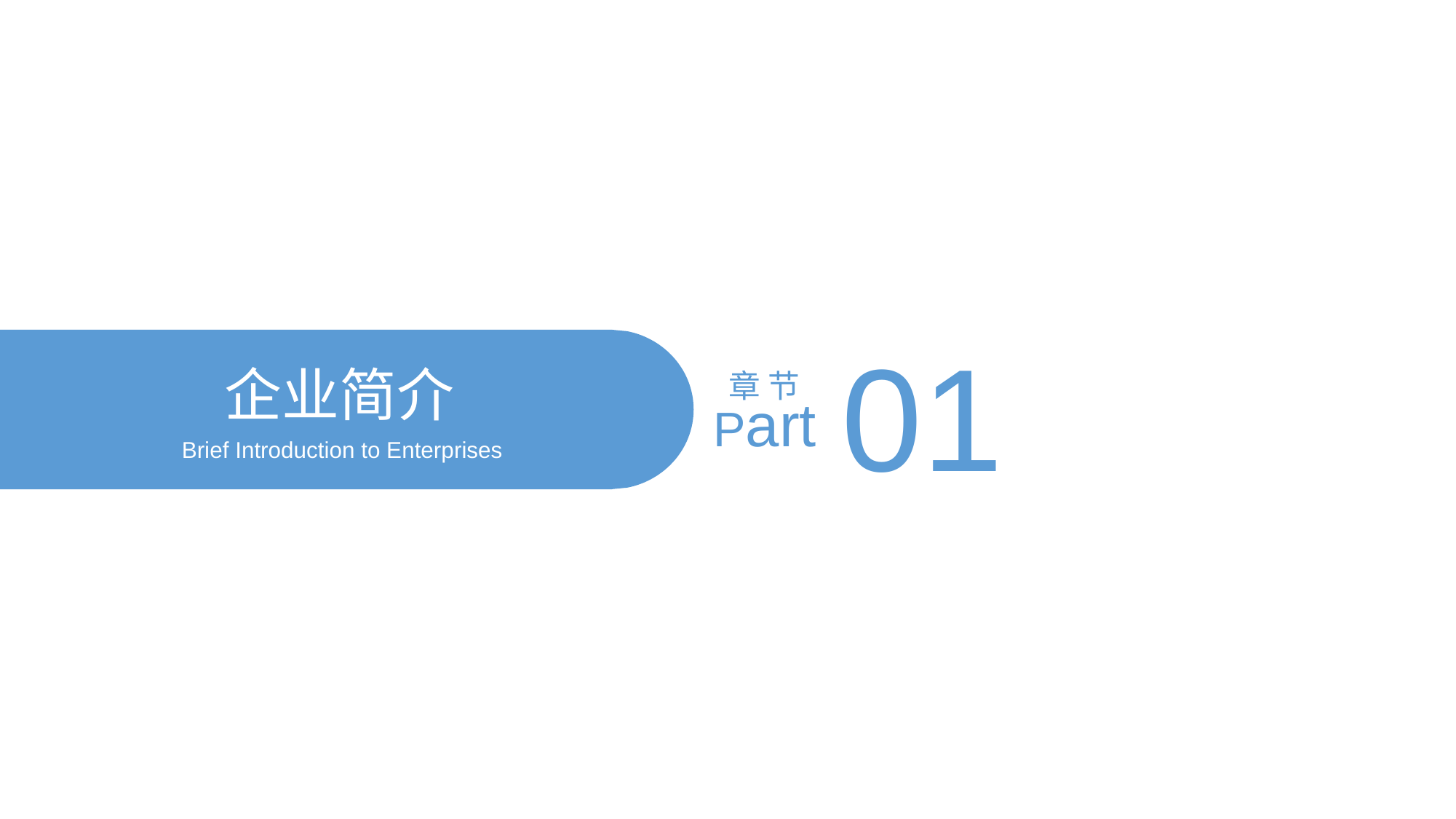

01

企业简介
章 节
Part
Brief Introduction to Enterprises